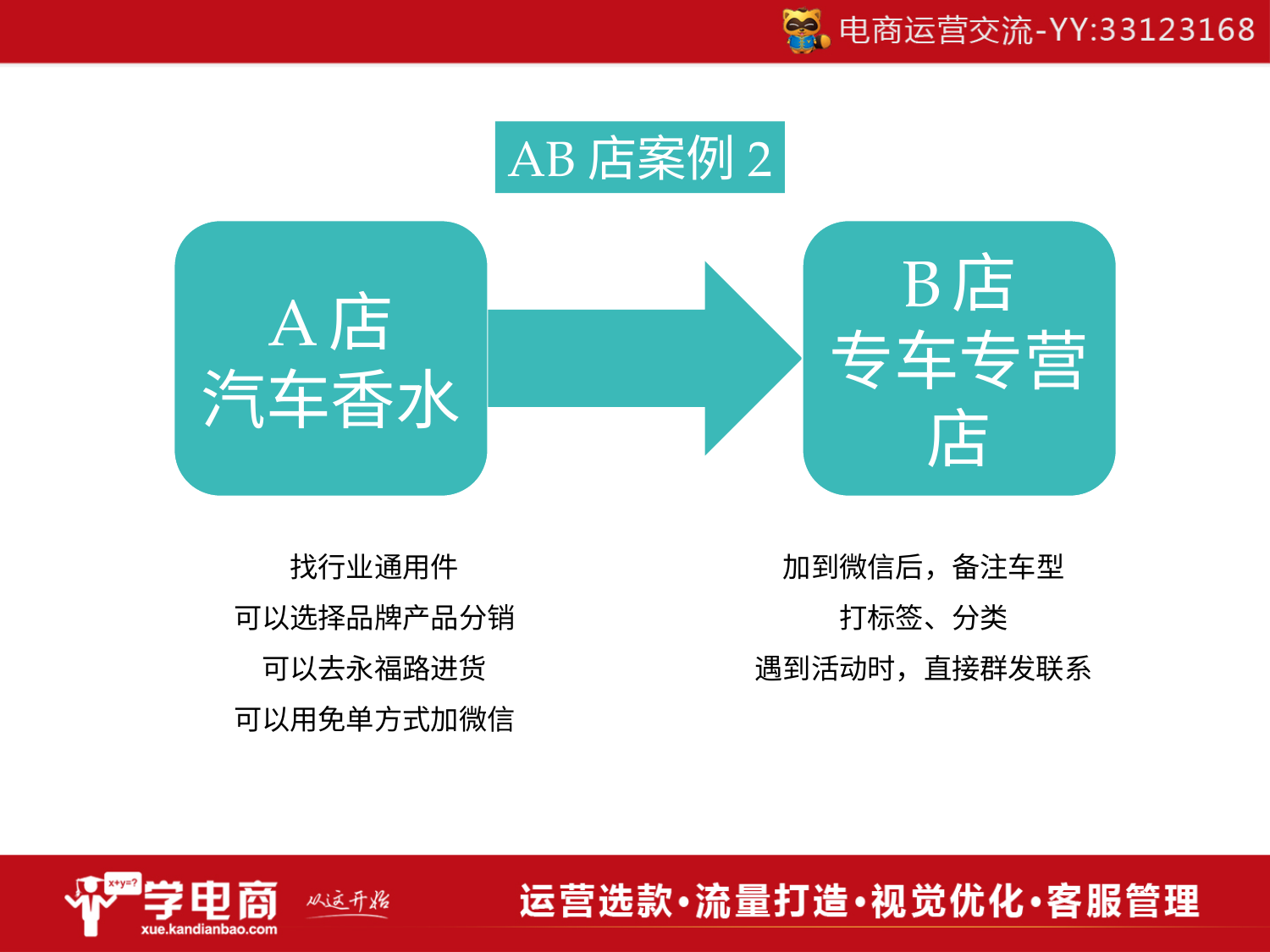

AB店案例2
A店
汽车香水
B店
专车专营店
找行业通用件
可以选择品牌产品分销
可以去永福路进货
可以用免单方式加微信

加到微信后，备注车型
打标签、分类
遇到活动时，直接群发联系